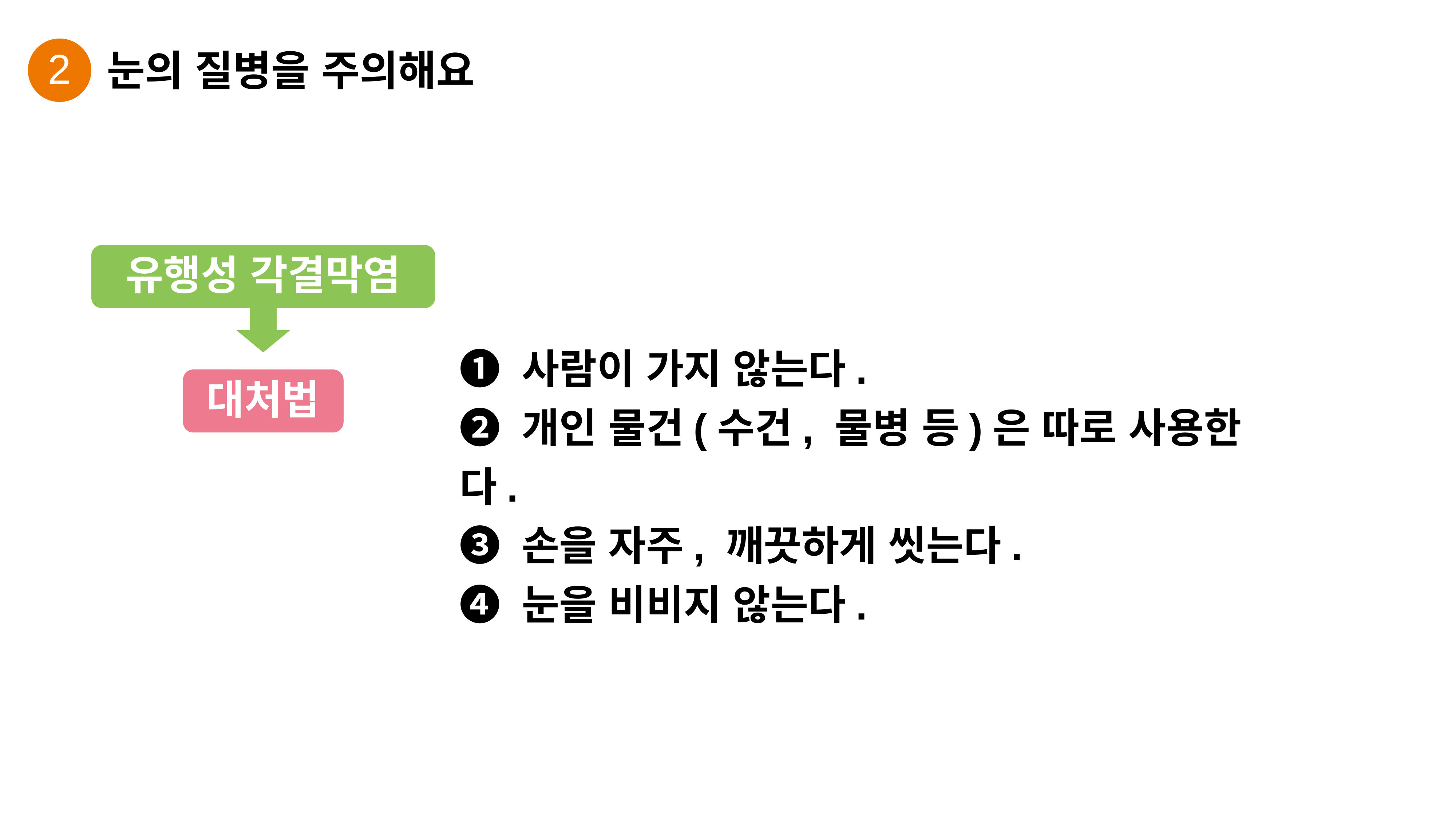

2
눈의 질병을 주의해요

유행성 각결막염

➊ 사람이 가지 않는다.
➋ 개인 물건(수건, 물병 등)은 따로 사용한다.
➌ 손을 자주, 깨끗하게 씻는다.
➍ 눈을 비비지 않는다.

대처법